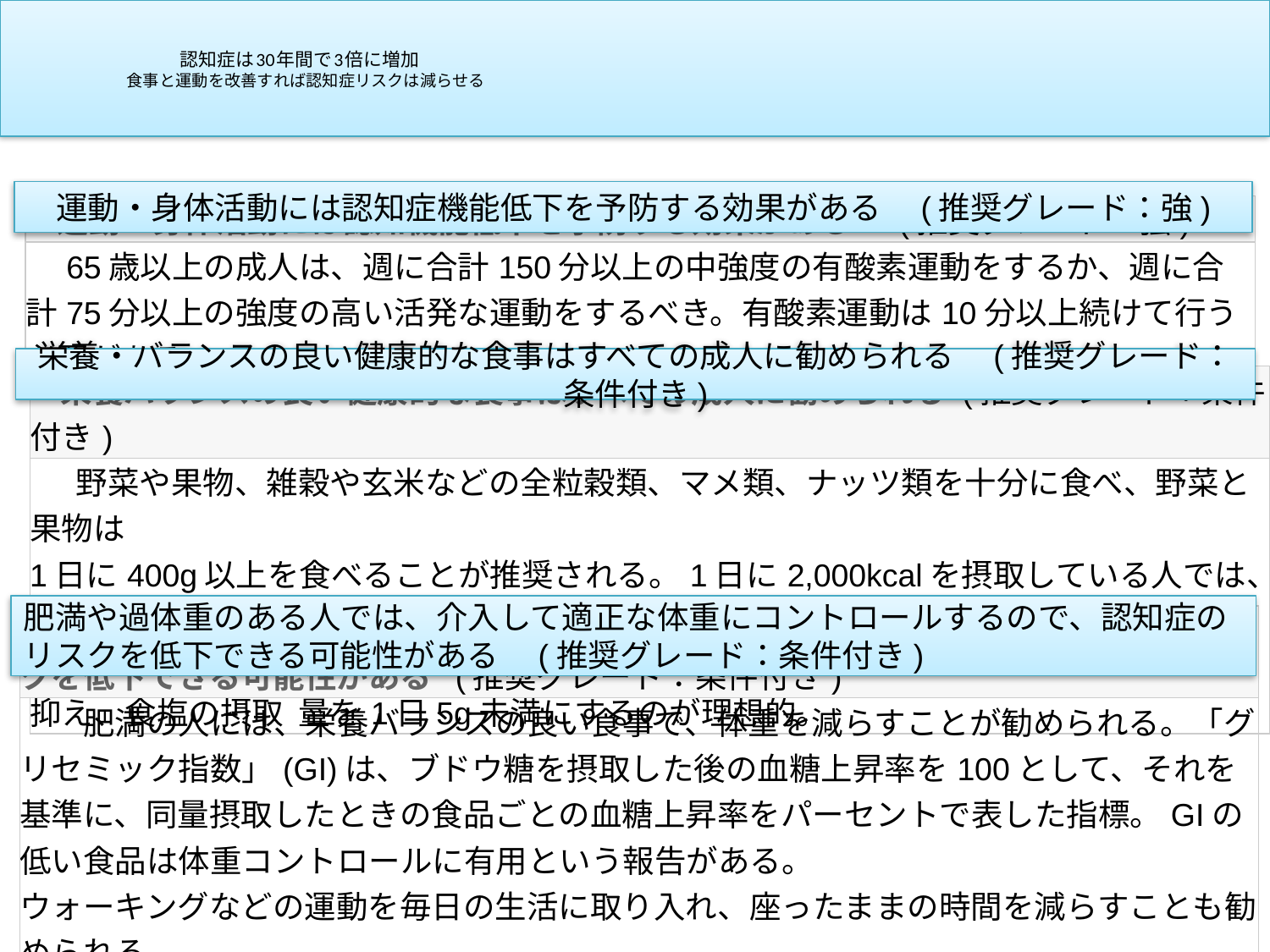

# 認知症は30年間で3倍に増加　 　　　　　　　食事と運動を改善すれば認知症リスクは減らせる

運動・身体活動には認知症機能低下を予防する効果がある　(推奨グレード：強)

| 運動・身体活動には認知機能低下を予防する効果がある 　(推奨グレード：強) |
| --- |
| 65歳以上の成人は、週に合計150分以上の中強度の有酸素運動をするか、週に合計75分以上の強度の高い活発な運動をするべき。有酸素運動は10分以上続けて行う必要がある。 |

栄養・バランスの良い健康的な食事はすべての成人に勧められる　(推奨グレード：条件付き)

| 栄養バランスの良い健康的な食事はすべての成人に勧められる (推奨グレード：条件付き) |
| --- |
| 野菜や果物、雑穀や玄米などの全粒穀類、マメ類、ナッツ類を十分に食べ、野菜と果物は 1日に400g以上を食べることが推奨される。1日に2,000kcalを摂取している人では、糖類の摂取を5%未満に、脂肪の摂取を30%未満に抑える。脂肪の多い牛や豚などの動物性食品を 抑え、食塩の摂取 量を1日5g未満にするのが理想的。 |

肥満や過体重のある人では、介入して適正な体重にコントロールするので、認知症のリスクを低下できる可能性がある　(推奨グレード：条件付き)

| 肥満や過体重のある人では、介入して適正な体重にコントロールするで、認知症のリスクを低下できる可能性がある (推奨グレード：条件付き) |
| --- |
| 肥満の人には、栄養バランスの良い食事で、体重を減らすことが勧められる。「グリセミック指数」(GI)は、ブドウ糖を摂取した後の血糖上昇率を100として、それを基準に、同量摂取したときの食品ごとの血糖上昇率をパーセントで表した指標。GIの低い食品は体重コントロールに有用という報告がある。 ウォーキングなどの運動を毎日の生活に取り入れ、座ったままの時間を減らすことも勧められる。 |